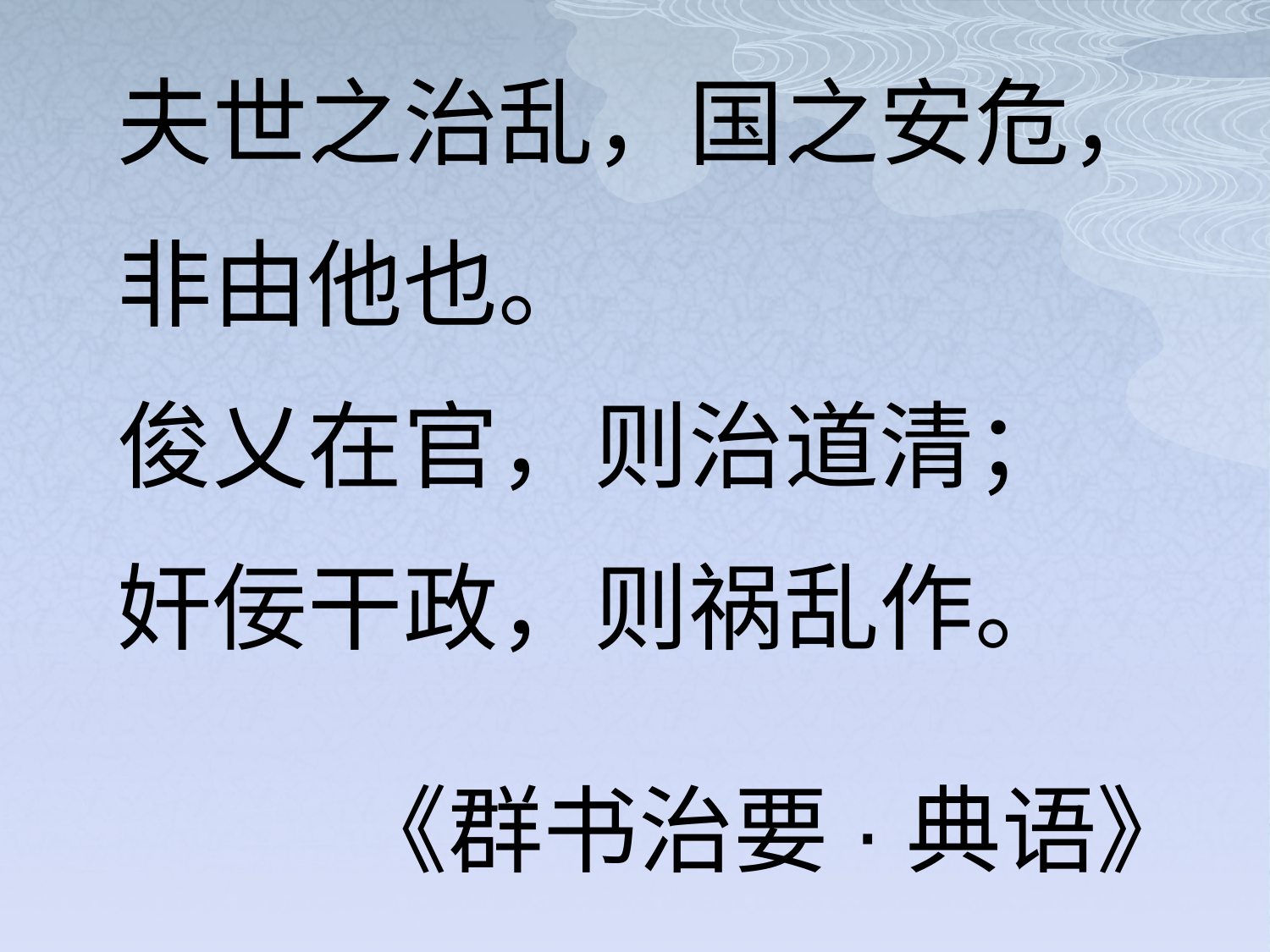

夫世之治乱，国之安危，
非由他也。
俊乂在官，则治道清；
奸佞干政，则祸乱作。

《群书治要·典语》